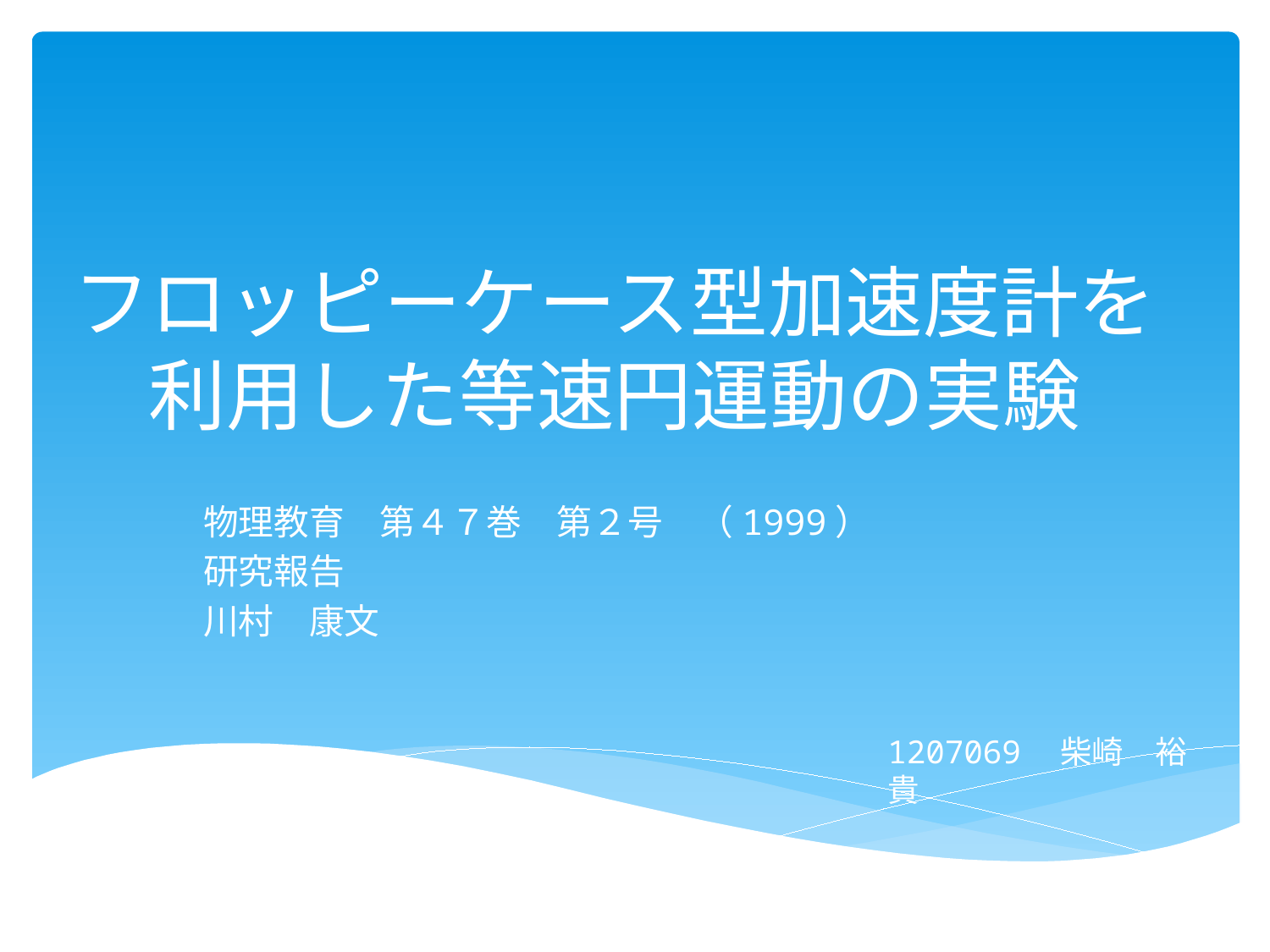

# フロッピーケース型加速度計を利用した等速円運動の実験
物理教育　第４７巻　第２号　（1999）
研究報告
川村　康文

1207069　柴崎　裕貴